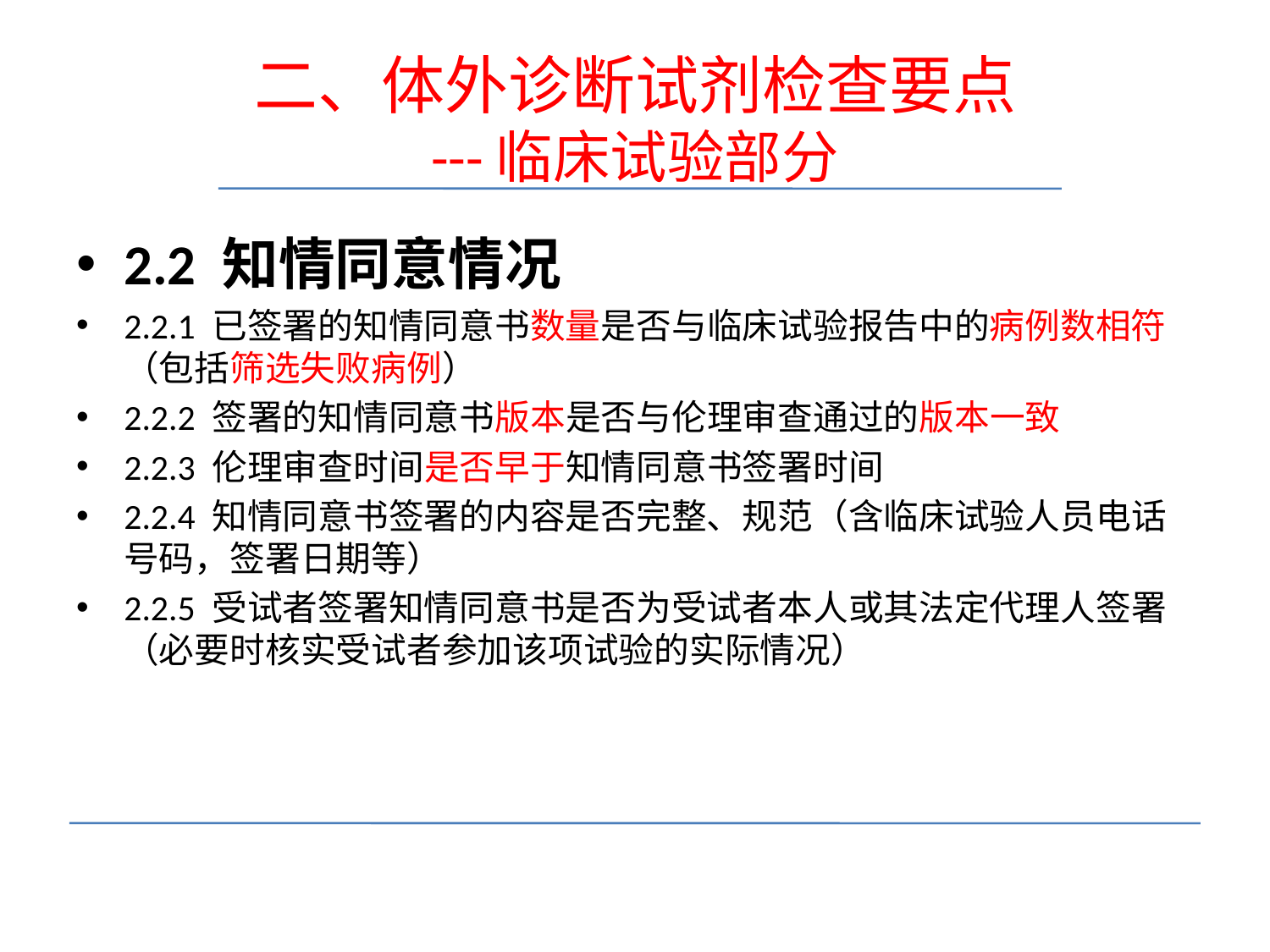

# 二、体外诊断试剂检查要点 ---临床试验部分
2.2 知情同意情况
2.2.1 已签署的知情同意书数量是否与临床试验报告中的病例数相符（包括筛选失败病例）
2.2.2 签署的知情同意书版本是否与伦理审查通过的版本一致
2.2.3 伦理审查时间是否早于知情同意书签署时间
2.2.4 知情同意书签署的内容是否完整、规范（含临床试验人员电话号码，签署日期等）
2.2.5 受试者签署知情同意书是否为受试者本人或其法定代理人签署（必要时核实受试者参加该项试验的实际情况）